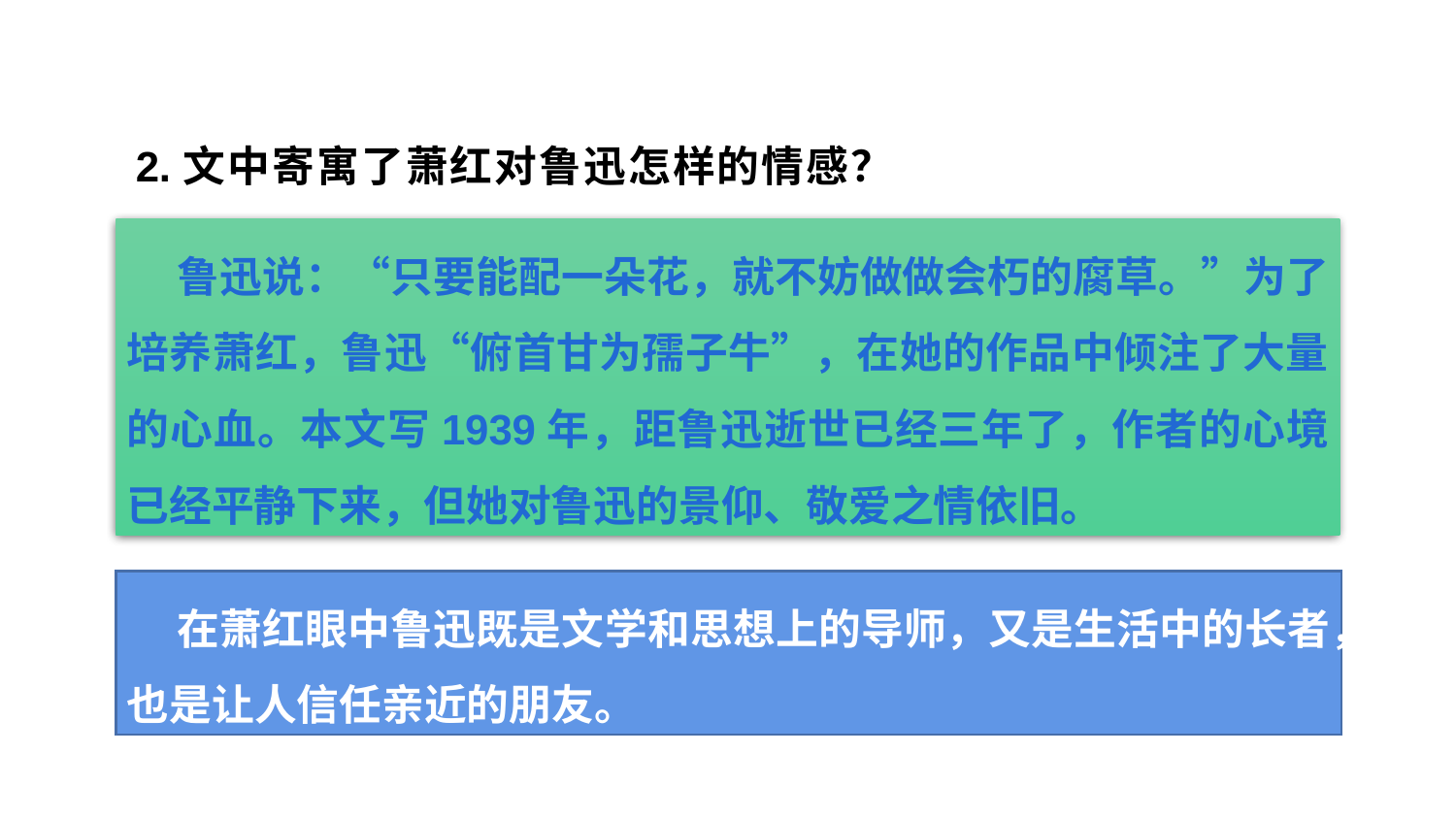

2.文中寄寓了萧红对鲁迅怎样的情感？
    鲁迅说：“只要能配一朵花，就不妨做做会朽的腐草。”为了培养萧红，鲁迅“俯首甘为孺子牛”，在她的作品中倾注了大量的心血。本文写1939年，距鲁迅逝世已经三年了，作者的心境已经平静下来，但她对鲁迅的景仰、敬爱之情依旧。
    在萧红眼中鲁迅既是文学和思想上的导师，又是生活中的长者，也是让人信任亲近的朋友。